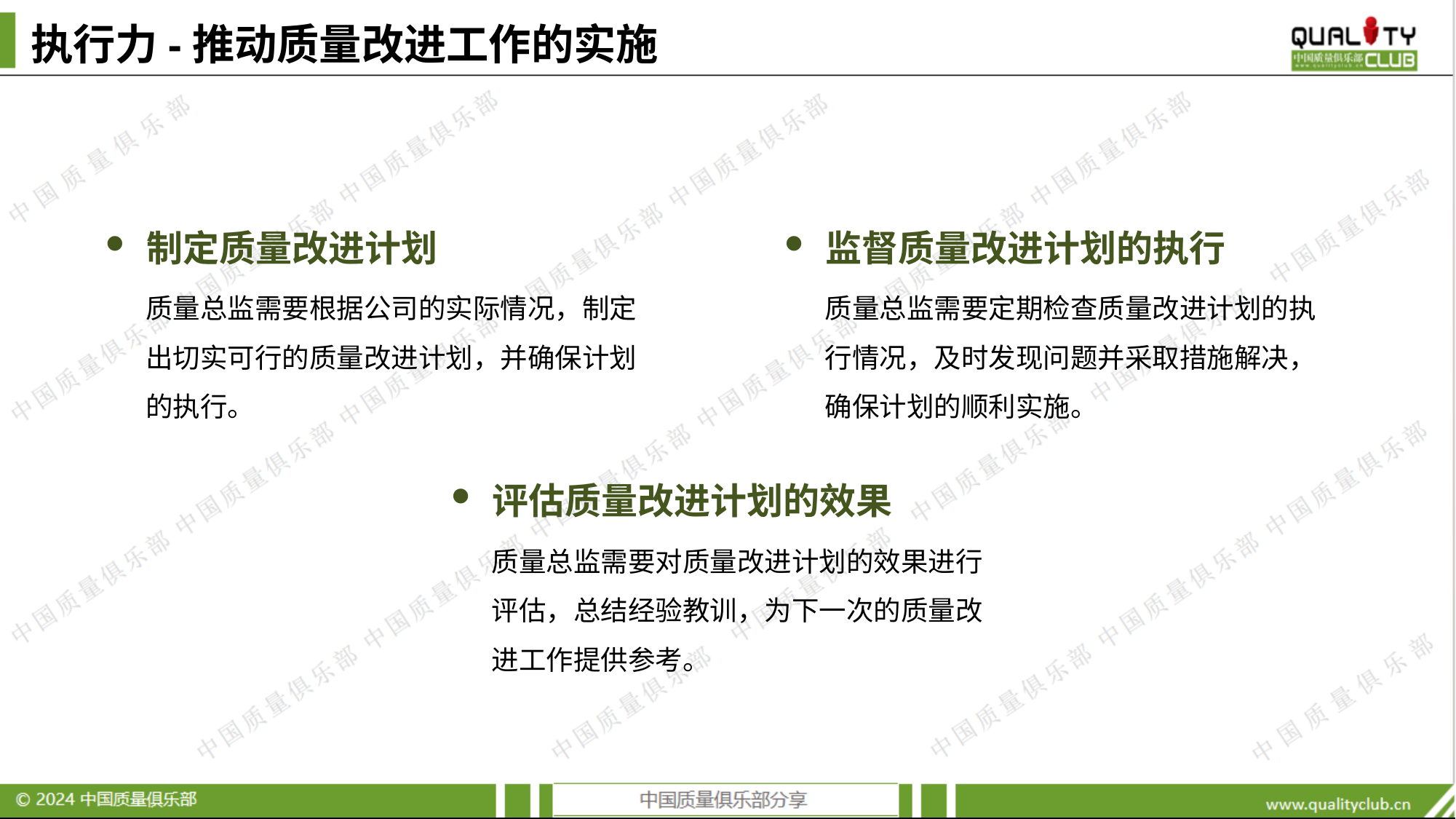

# 执行力-推动质量改进工作的实施
制定质量改进计划
监督质量改进计划的执行
质量总监需要根据公司的实际情况，制定出切实可行的质量改进计划，并确保计划的执行。
质量总监需要定期检查质量改进计划的执行情况，及时发现问题并采取措施解决，确保计划的顺利实施。
评估质量改进计划的效果
质量总监需要对质量改进计划的效果进行评估，总结经验教训，为下一次的质量改进工作提供参考。